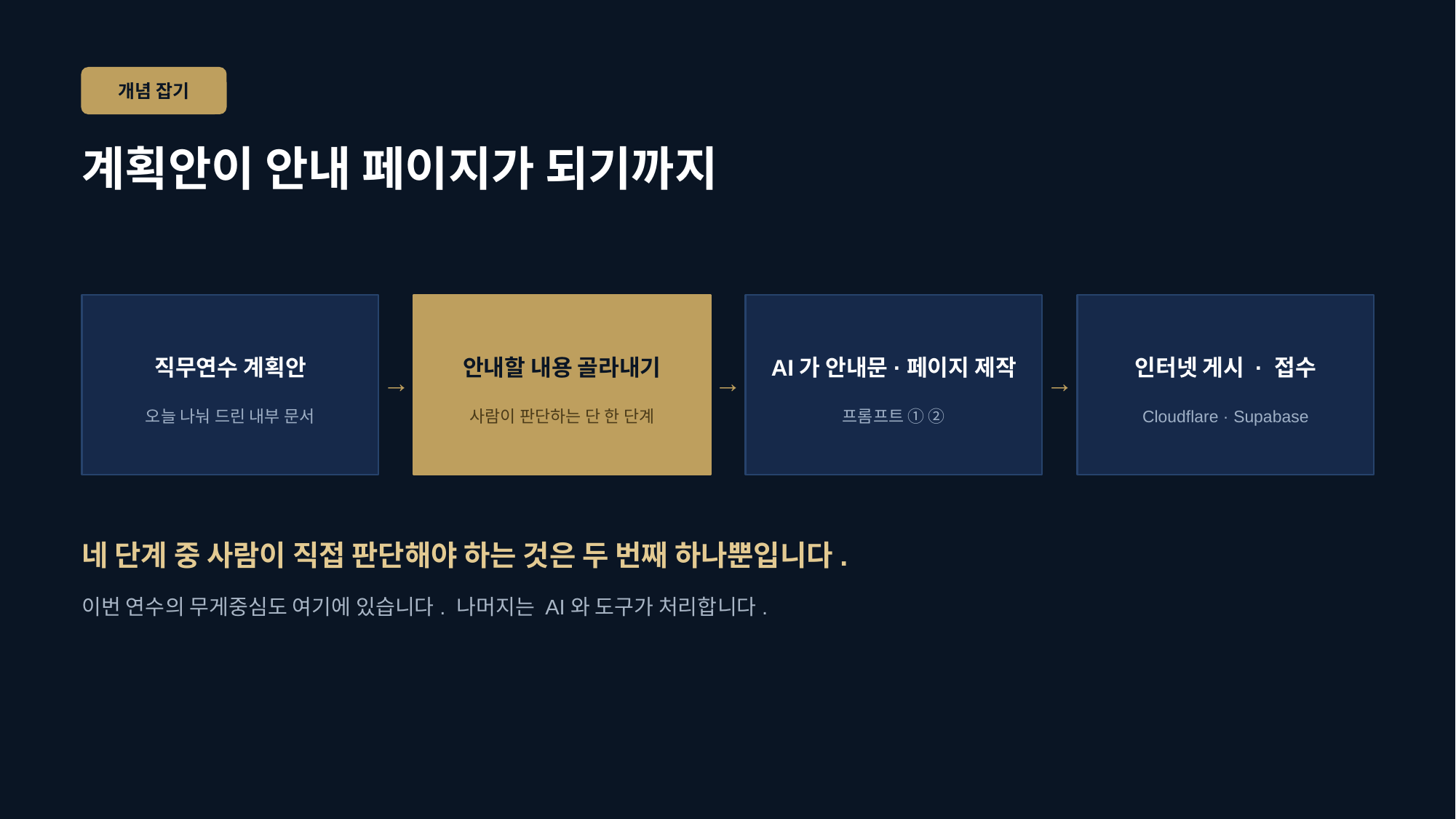

개념 잡기
계획안이 안내 페이지가 되기까지

직무연수 계획안
안내할 내용 골라내기
AI가 안내문·페이지 제작
인터넷 게시 · 접수
→
→
→
오늘 나눠 드린 내부 문서
사람이 판단하는 단 한 단계
프롬프트 ① ②
Cloudflare · Supabase
네 단계 중 사람이 직접 판단해야 하는 것은 두 번째 하나뿐입니다.
이번 연수의 무게중심도 여기에 있습니다. 나머지는 AI와 도구가 처리합니다.